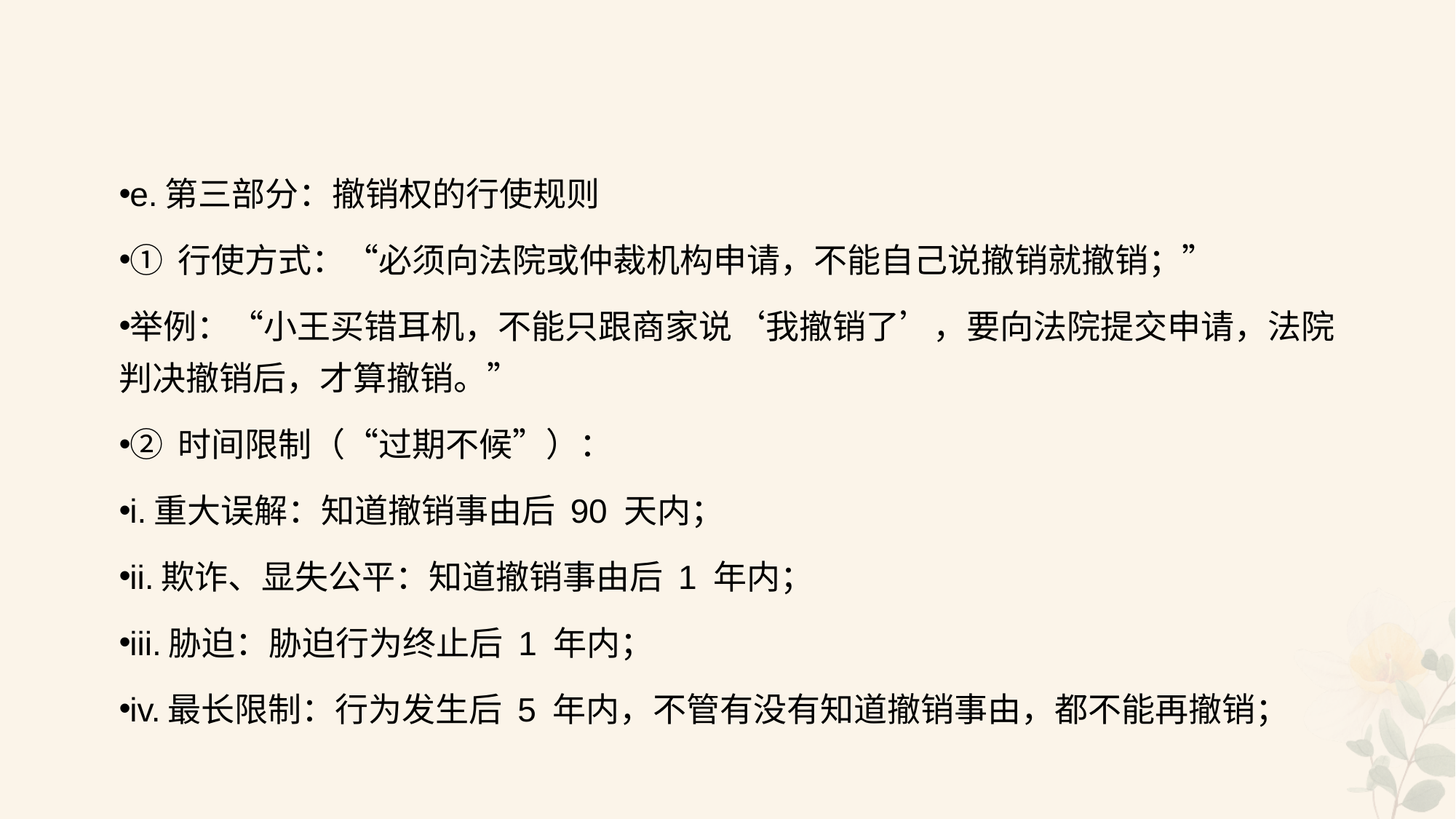

#
e.第三部分：撤销权的行使规则
① 行使方式：“必须向法院或仲裁机构申请，不能自己说撤销就撤销；”
举例：“小王买错耳机，不能只跟商家说‘我撤销了’，要向法院提交申请，法院判决撤销后，才算撤销。”
② 时间限制（“过期不候”）：
i.重大误解：知道撤销事由后 90 天内；
ii.欺诈、显失公平：知道撤销事由后 1 年内；
iii.胁迫：胁迫行为终止后 1 年内；
iv.最长限制：行为发生后 5 年内，不管有没有知道撤销事由，都不能再撤销；